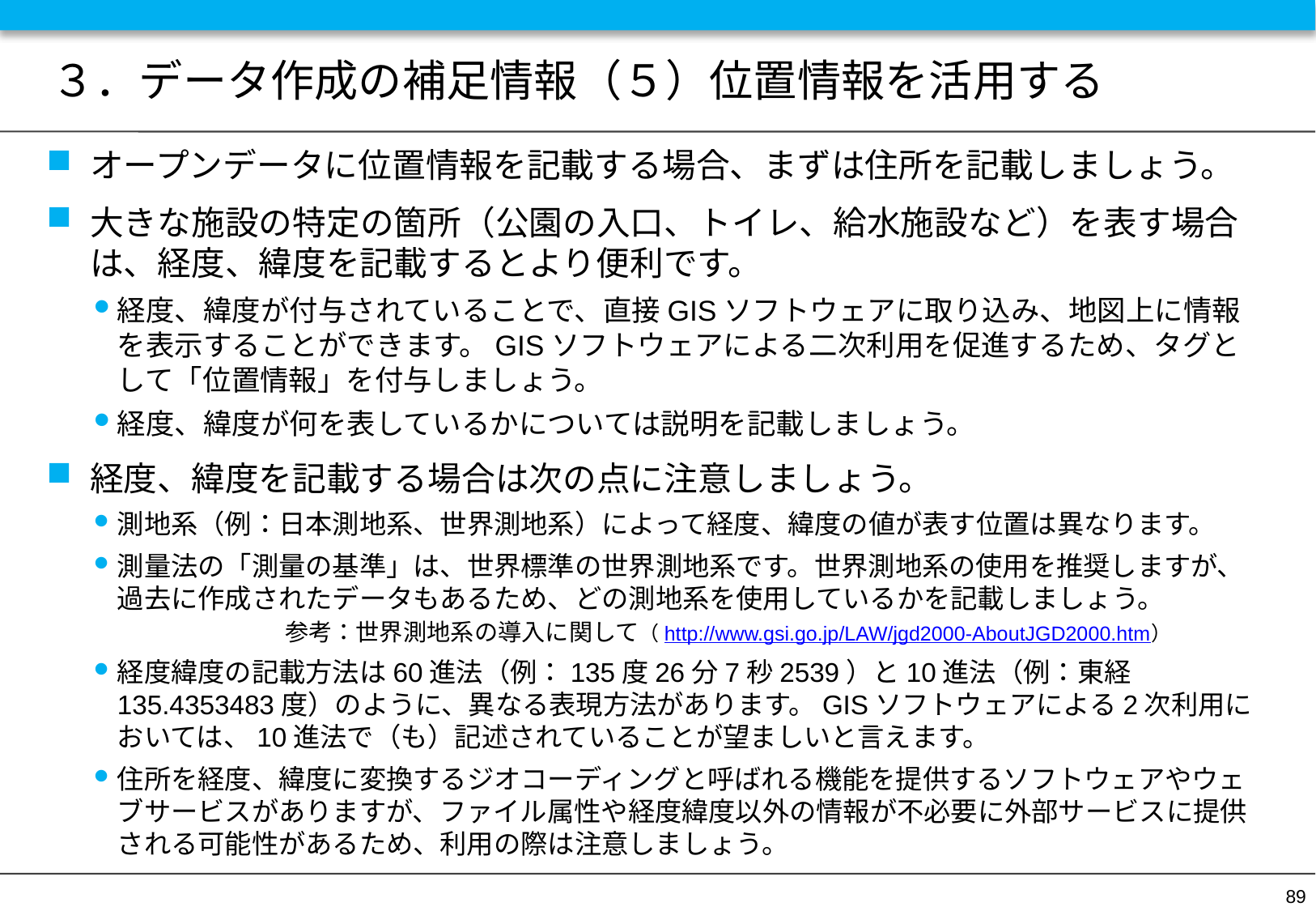

# ３．データ作成の補足情報（５）位置情報を活用する
オープンデータに位置情報を記載する場合、まずは住所を記載しましょう。
大きな施設の特定の箇所（公園の入口、トイレ、給水施設など）を表す場合は、経度、緯度を記載するとより便利です。
経度、緯度が付与されていることで、直接GISソフトウェアに取り込み、地図上に情報を表示することができます。GISソフトウェアによる二次利用を促進するため、タグとして「位置情報」を付与しましょう。
経度、緯度が何を表しているかについては説明を記載しましょう。
経度、緯度を記載する場合は次の点に注意しましょう。
測地系（例：日本測地系、世界測地系）によって経度、緯度の値が表す位置は異なります。
測量法の「測量の基準」は、世界標準の世界測地系です。世界測地系の使用を推奨しますが、過去に作成されたデータもあるため、どの測地系を使用しているかを記載しましょう。
　　　　　　 参考：世界測地系の導入に関して（http://www.gsi.go.jp/LAW/jgd2000-AboutJGD2000.htm）
経度緯度の記載方法は60進法（例：135度26分7秒2539）と10進法（例：東経135.4353483度）のように、異なる表現方法があります。GISソフトウェアによる2次利用においては、10進法で（も）記述されていることが望ましいと言えます。
住所を経度、緯度に変換するジオコーディングと呼ばれる機能を提供するソフトウェアやウェブサービスがありますが、ファイル属性や経度緯度以外の情報が不必要に外部サービスに提供される可能性があるため、利用の際は注意しましょう。

89